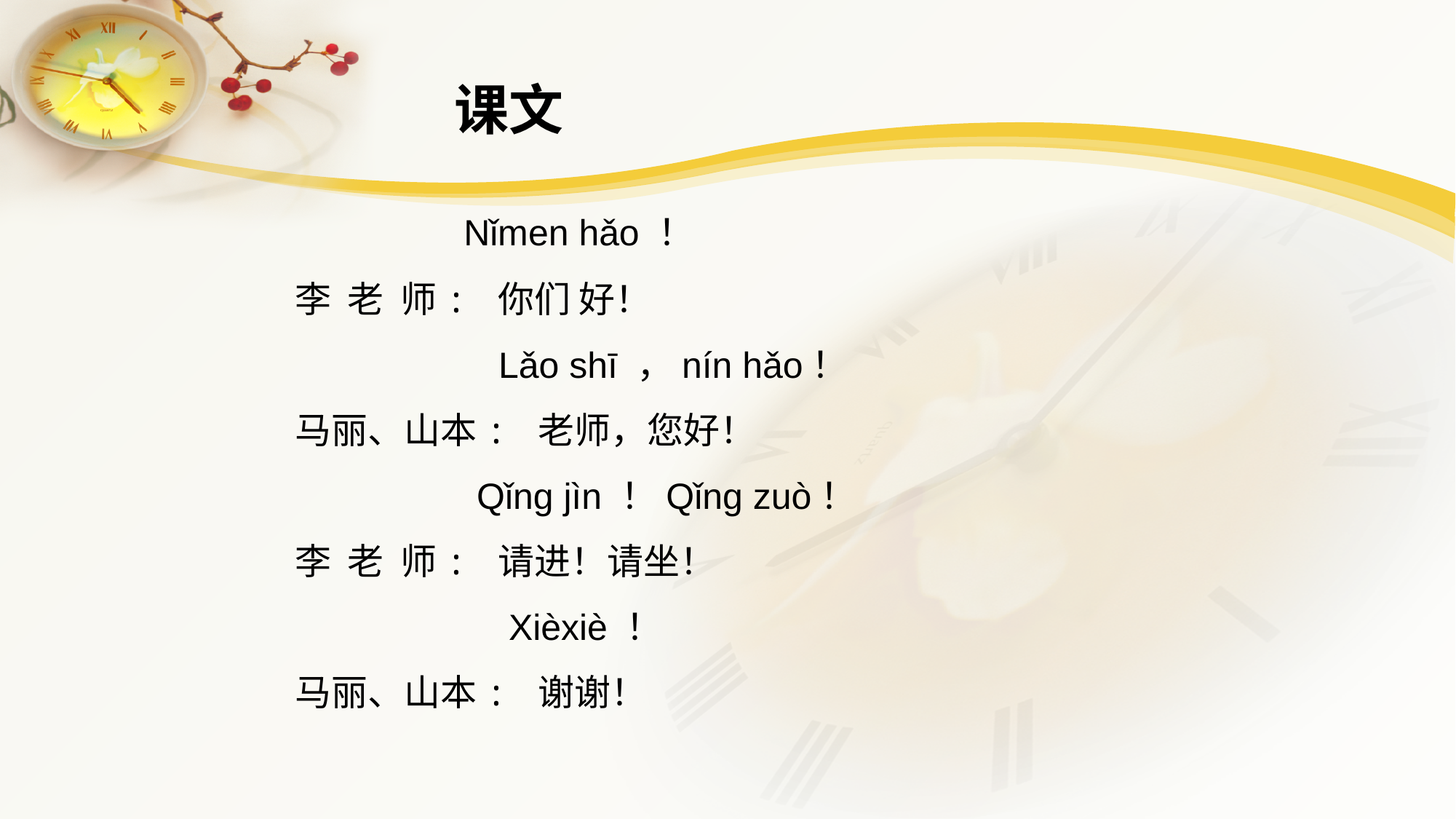

# 课文
                Nǐmen hǎo ！
李  老  师: 你们 好！
                    Lǎo shī ，nín hǎo！
马丽、山本: 老师，您好！
                    Qǐng jìn ！Qǐng zuò！
李  老  师: 请进！请坐！
                     Xièxiè ！
马丽、山本: 谢谢！